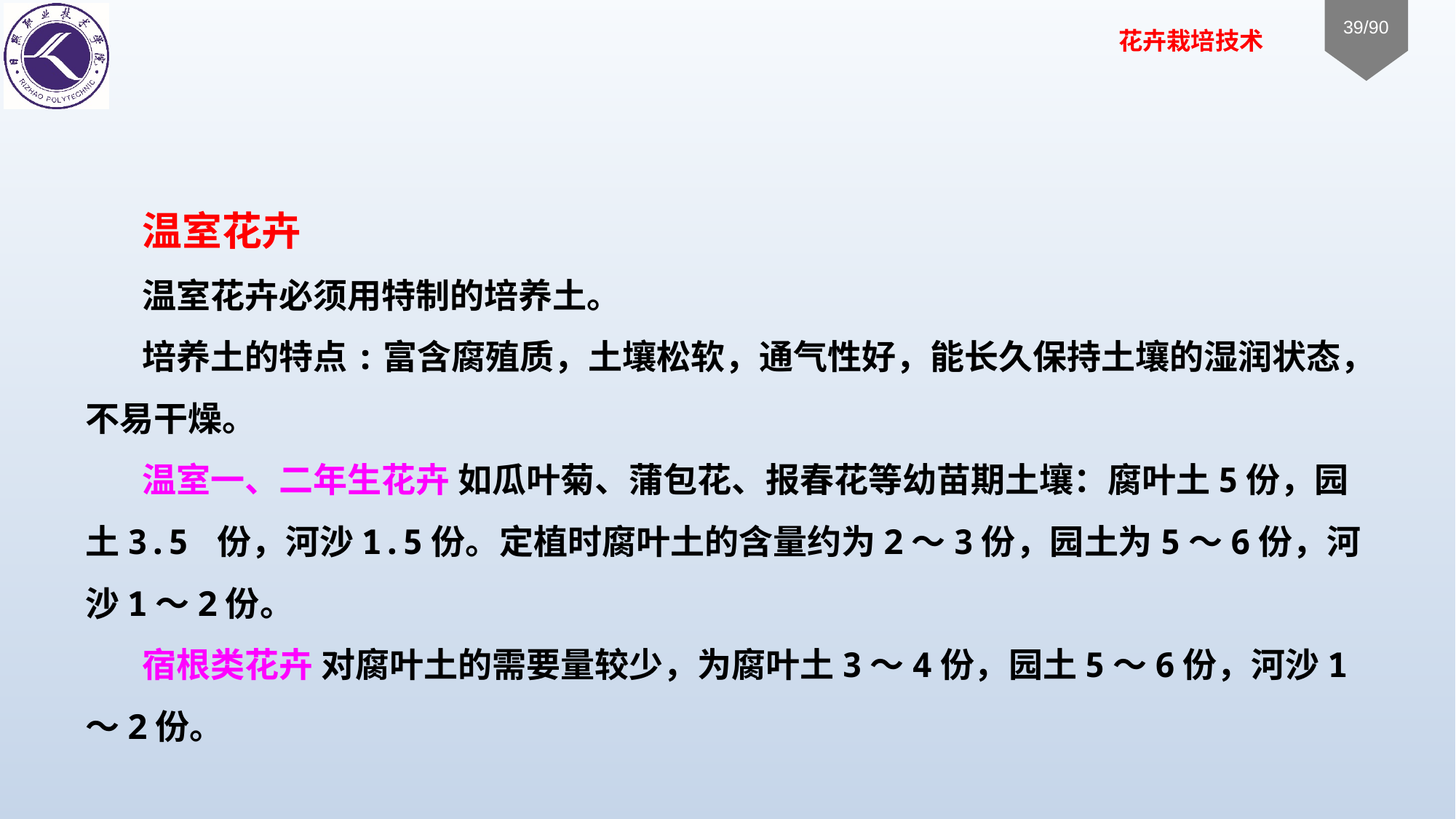

温室花卉
温室花卉必须用特制的培养土。
培养土的特点:富含腐殖质，土壤松软，通气性好，能长久保持土壤的湿润状态，不易干燥。
温室一、二年生花卉 如瓜叶菊、蒲包花、报春花等幼苗期土壤：腐叶土5份，园土3.5 份，河沙1.5份。定植时腐叶土的含量约为2～3份，园土为5～6份，河沙1～2份。
宿根类花卉 对腐叶土的需要量较少，为腐叶土3～4份，园土5～6份，河沙1～2份。